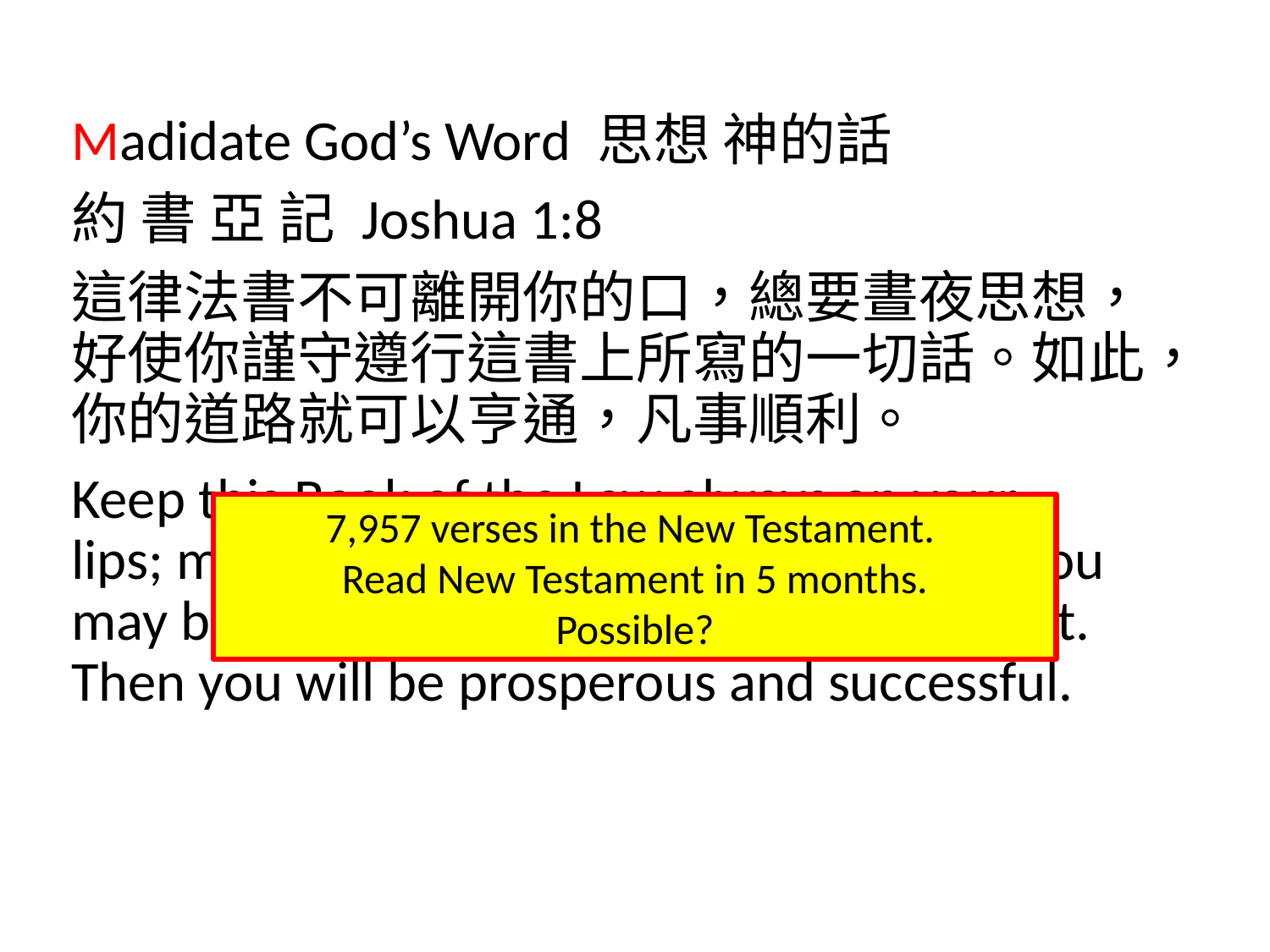

Madidate God’s Word 思想 神的話
約 書 亞 記 Joshua 1:8
這律法書不可離開你的口，總要晝夜思想，好使你謹守遵行這書上所寫的一切話。如此，你的道路就可以亨通，凡事順利。
Keep this Book of the Law always on your lips; meditate on it day and night, so that you may be careful to do everything written in it. Then you will be prosperous and successful.
7,957 verses in the New Testament.
Read New Testament in 5 months.
Possible?